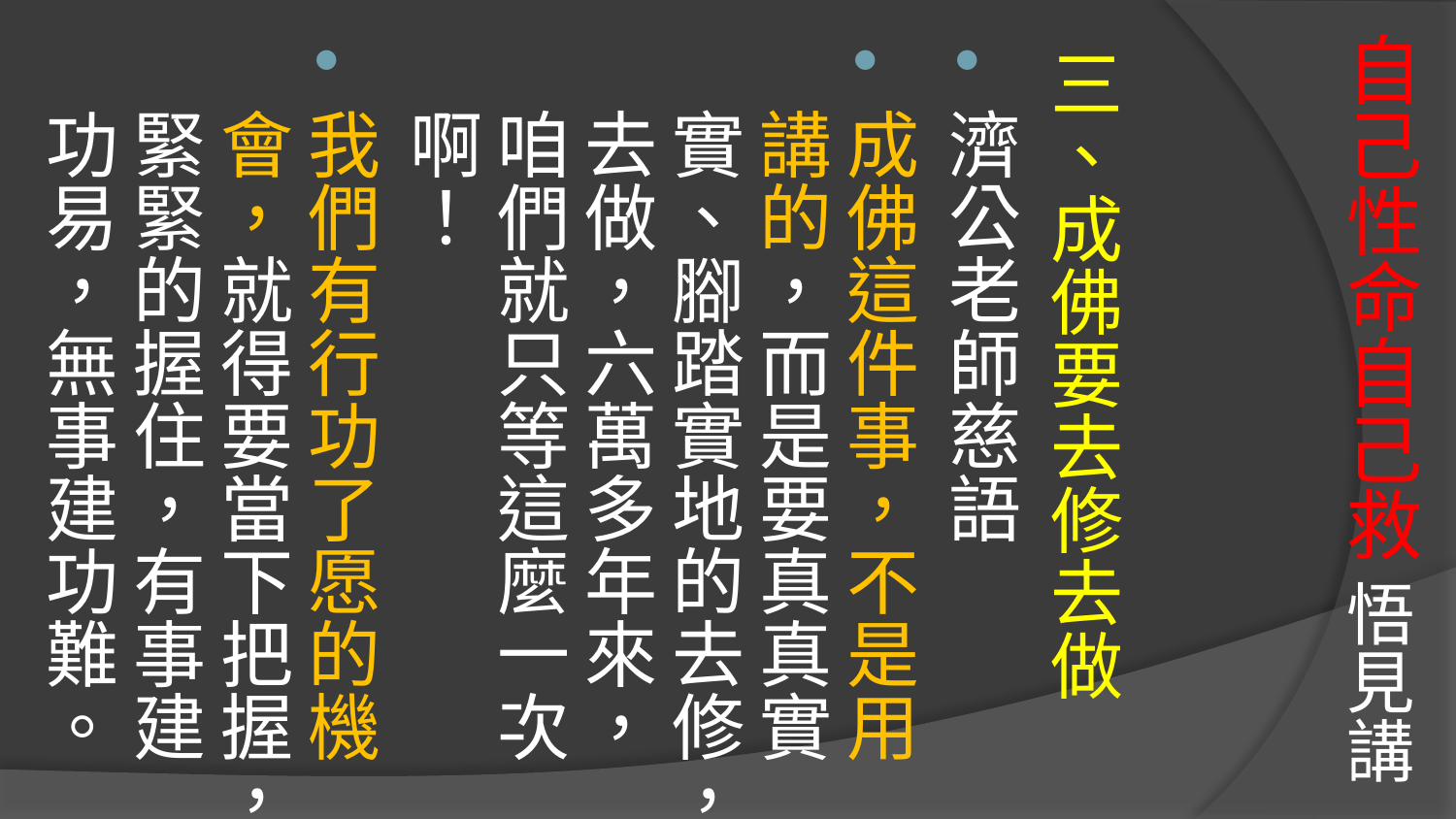

# 自己性命自己救 悟見講
三、成佛要去修去做
濟公老師慈語
成佛這件事，不是用講的，而是要真真實實、腳踏實地的去修，去做，六萬多年來，咱們就只等這麼一次啊！
我們有行功了愿的機會，就得要當下把握，緊緊的握住，有事建功易，無事建功難。